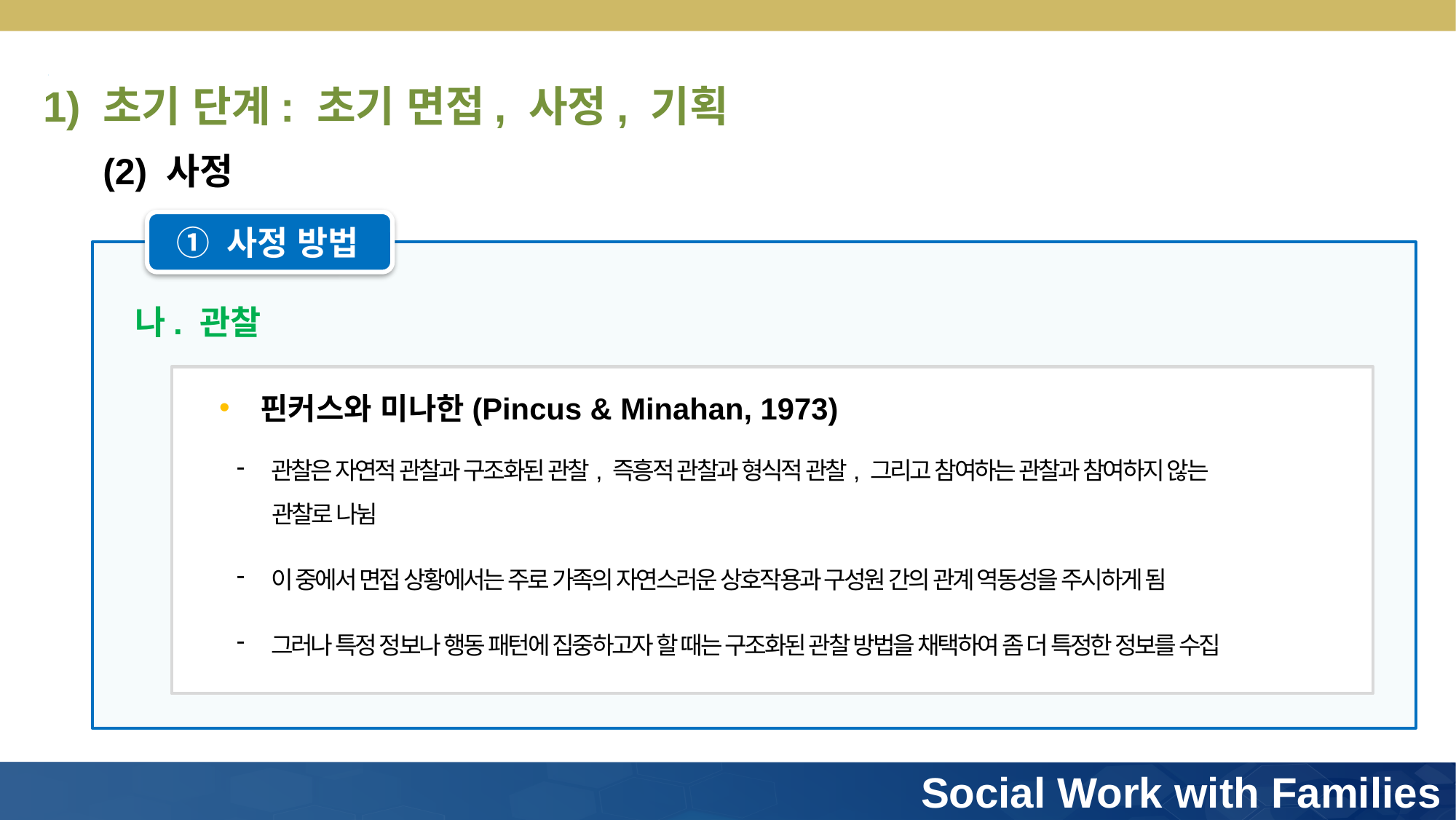

1) 초기 단계: 초기 면접, 사정, 기획
(2) 사정

① 사정 방법

나. 관찰

핀커스와 미나한(Pincus & Minahan, 1973)
관찰은 자연적 관찰과 구조화된 관찰, 즉흥적 관찰과 형식적 관찰, 그리고 참여하는 관찰과 참여하지 않는
      관찰로 나뉨

이 중에서 면접 상황에서는 주로 가족의 자연스러운 상호작용과 구성원 간의 관계 역동성을 주시하게 됨

그러나 특정 정보나 행동 패턴에 집중하고자 할 때는 구조화된 관찰 방법을 채택하여 좀 더 특정한 정보를 수집